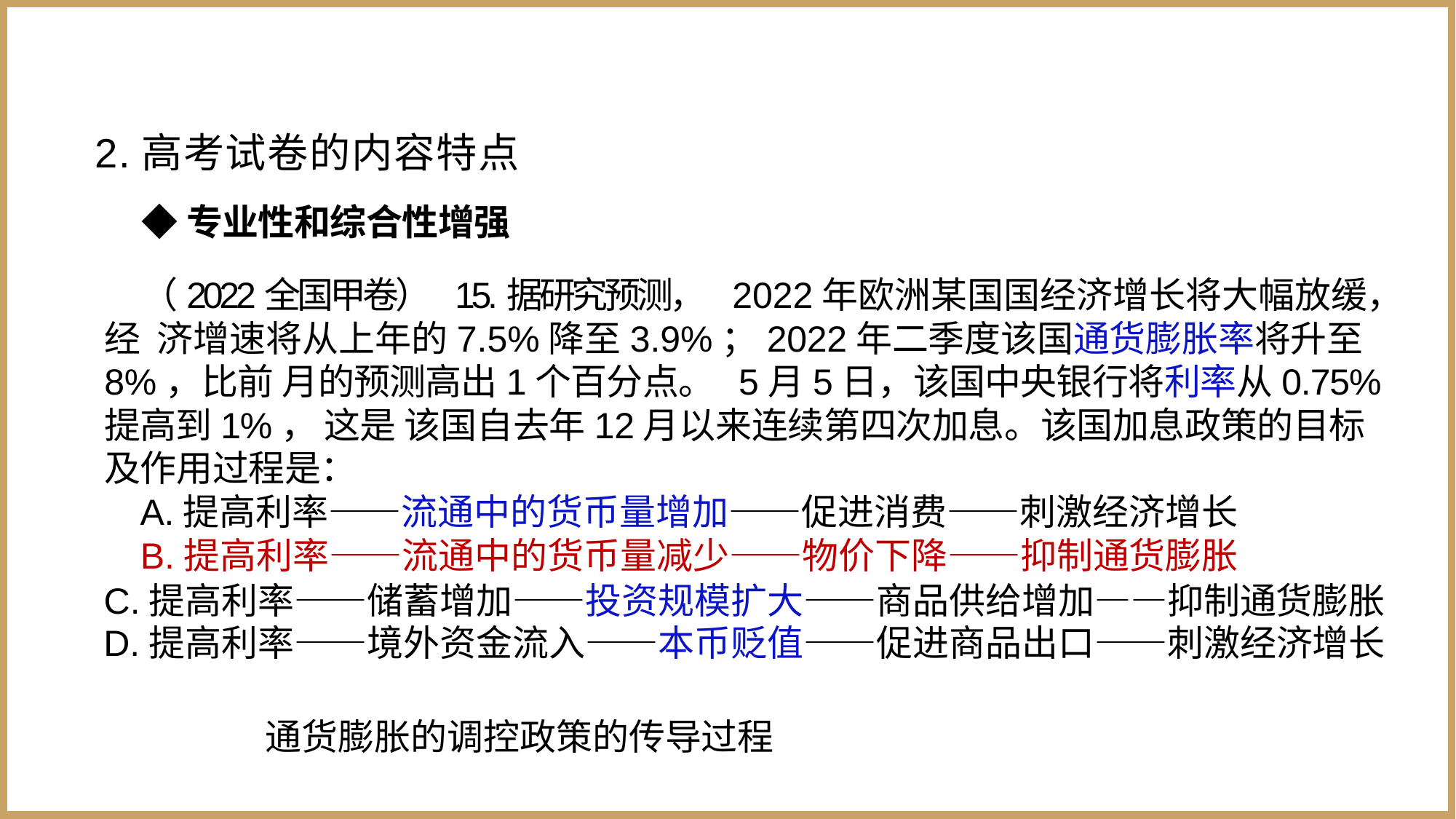

2.高考试卷的内容特点
◆专业性和综合性增强

（2022全国甲卷） 15.据研究预测， 2022年欧洲某国国经济增长将大幅放缓，经  济增速将从上年的7.5%降至3.9%；2022年二季度该国通货膨胀率将升至 8%，比前 月的预测高出1个百分点。 5月5日，该国中央银行将利率从0.75%提高到1%， 这是 该国自去年12月以来连续第四次加息。该国加息政策的目标及作用过程是：
A.提高利率——流通中的货币量增加——促进消费——刺激经济增长
B.提高利率——流通中的货币量减少——物价下降——抑制通货膨胀
C.提高利率——储蓄增加——投资规模扩大——商品供给增加——抑制通货膨胀  D.提高利率——境外资金流入——本币贬值——促进商品出口——刺激经济增长

通货膨胀的调控政策的传导过程